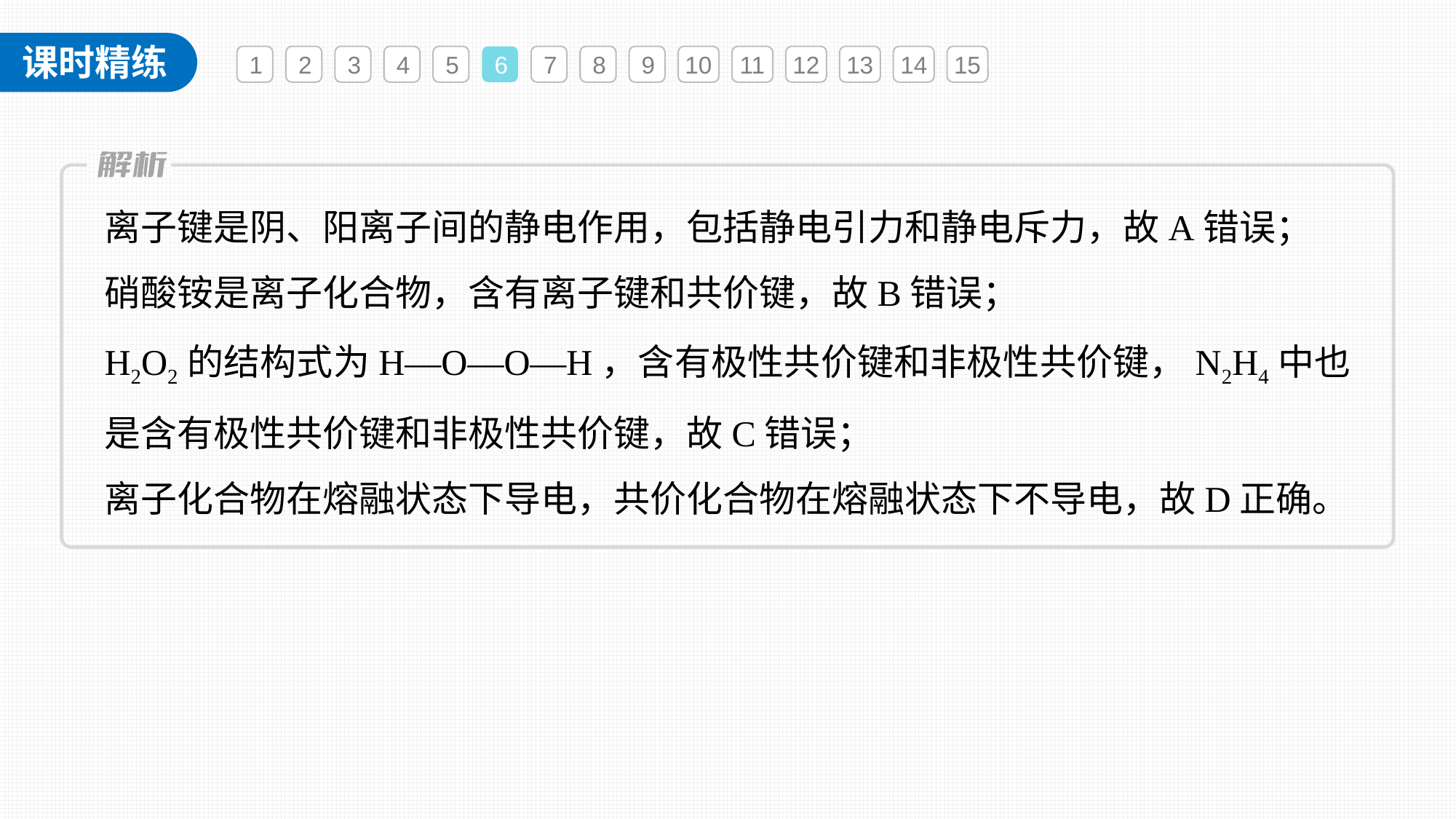

1
2
3
4
5
6
7
8
9
10
11
12
13
14
15

离子键是阴、阳离子间的静电作用，包括静电引力和静电斥力，故A错误；
硝酸铵是离子化合物，含有离子键和共价键，故B错误；
H2O2的结构式为H—O—O—H，含有极性共价键和非极性共价键，N2H4中也是含有极性共价键和非极性共价键，故C错误；
离子化合物在熔融状态下导电，共价化合物在熔融状态下不导电，故D正确。